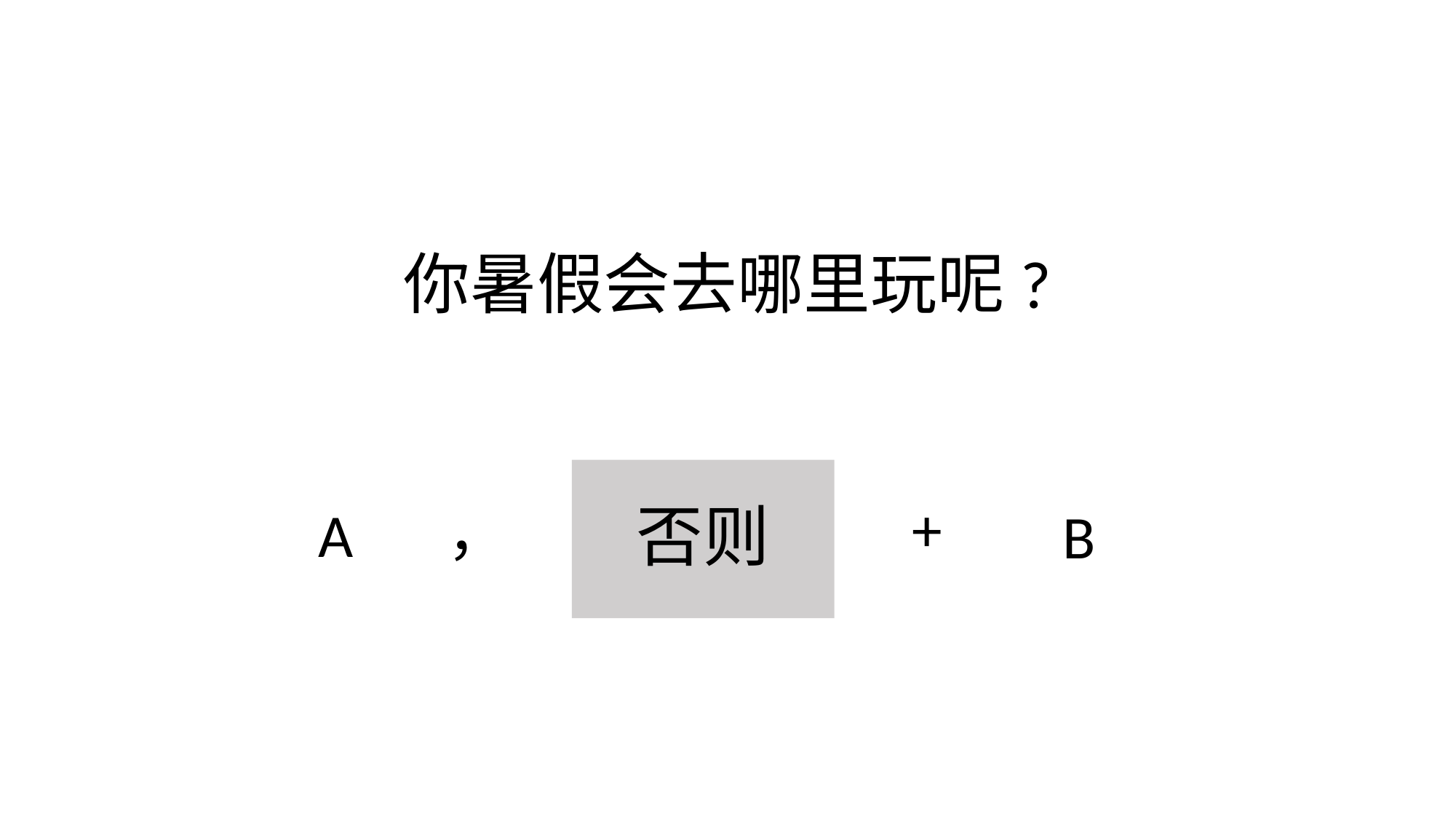

# 你暑假会去哪里玩呢?
+
，
A
否则
B